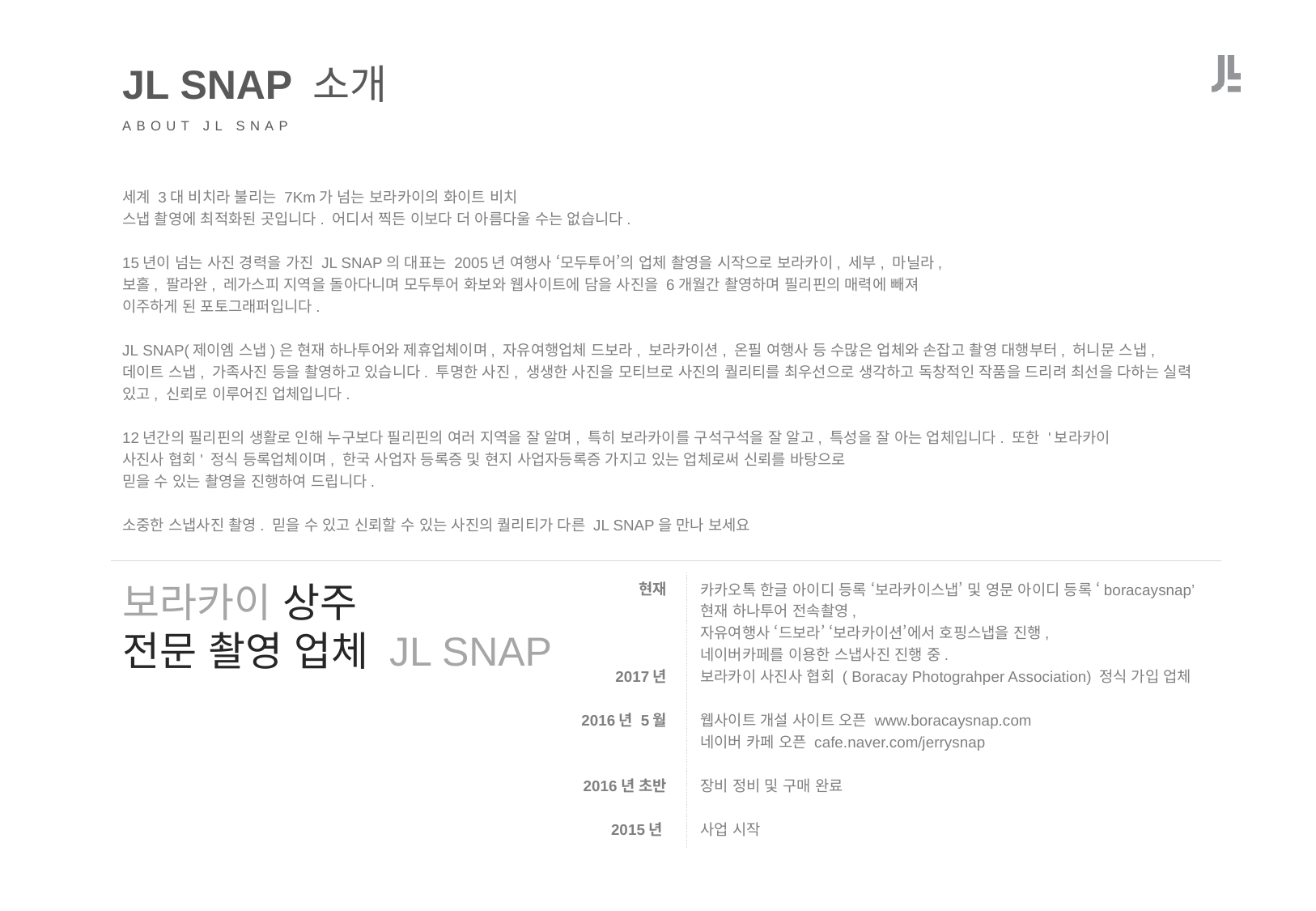

JL SNAP 소개
ABOUT JL SNAP
세계 3대 비치라 불리는 7Km가 넘는 보라카이의 화이트 비치
스냅 촬영에 최적화된 곳입니다. 어디서 찍든 이보다 더 아름다울 수는 없습니다.
15년이 넘는 사진 경력을 가진 JL SNAP의 대표는 2005년 여행사 ‘모두투어’의 업체 촬영을 시작으로 보라카이, 세부, 마닐라, 
보홀, 팔라완, 레가스피 지역을 돌아다니며 모두투어 화보와 웹사이트에 담을 사진을 6개월간 촬영하며 필리핀의 매력에 빼져 
이주하게 된 포토그래퍼입니다.
JL SNAP(제이엠 스냅)은 현재 하나투어와 제휴업체이며, 자유여행업체 드보라, 보라카이션, 온필 여행사 등 수많은 업체와 손잡고 촬영 대행부터, 허니문 스냅, 데이트 스냅, 가족사진 등을 촬영하고 있습니다. 투명한 사진, 생생한 사진을 모티브로 사진의 퀄리티를 최우선으로 생각하고 독창적인 작품을 드리려 최선을 다하는 실력 있고, 신뢰로 이루어진 업체입니다.
12년간의 필리핀의 생활로 인해 누구보다 필리핀의 여러 지역을 잘 알며, 특히 보라카이를 구석구석을 잘 알고, 특성을 잘 아는 업체입니다. 또한 '보라카이
사진사 협회' 정식 등록업체이며, 한국 사업자 등록증 및 현지 사업자등록증 가지고 있는 업체로써 신뢰를 바탕으로 
믿을 수 있는 촬영을 진행하여 드립니다.
소중한 스냅사진 촬영. 믿을 수 있고 신뢰할 수 있는 사진의 퀄리티가 다른 JL SNAP을 만나 보세요
현재

2017년

2016년 5월

2016년 초반

2015년
카카오톡 한글 아이디 등록 ‘보라카이스냅’ 및 영문 아이디 등록 ‘boracaysnap’
현재 하나투어 전속촬영,
자유여행사 ‘드보라’ ‘보라카이션’에서 호핑스냅을 진행,
네이버카페를 이용한 스냅사진 진행 중.
보라카이 사진사 협회 ( Boracay Photograhper Association) 정식 가입 업체

웹사이트 개설 사이트 오픈 www.boracaysnap.com
네이버 카페 오픈 cafe.naver.com/jerrysnap

장비 정비 및 구매 완료

사업 시작
보라카이 상주
전문 촬영 업체 JL SNAP